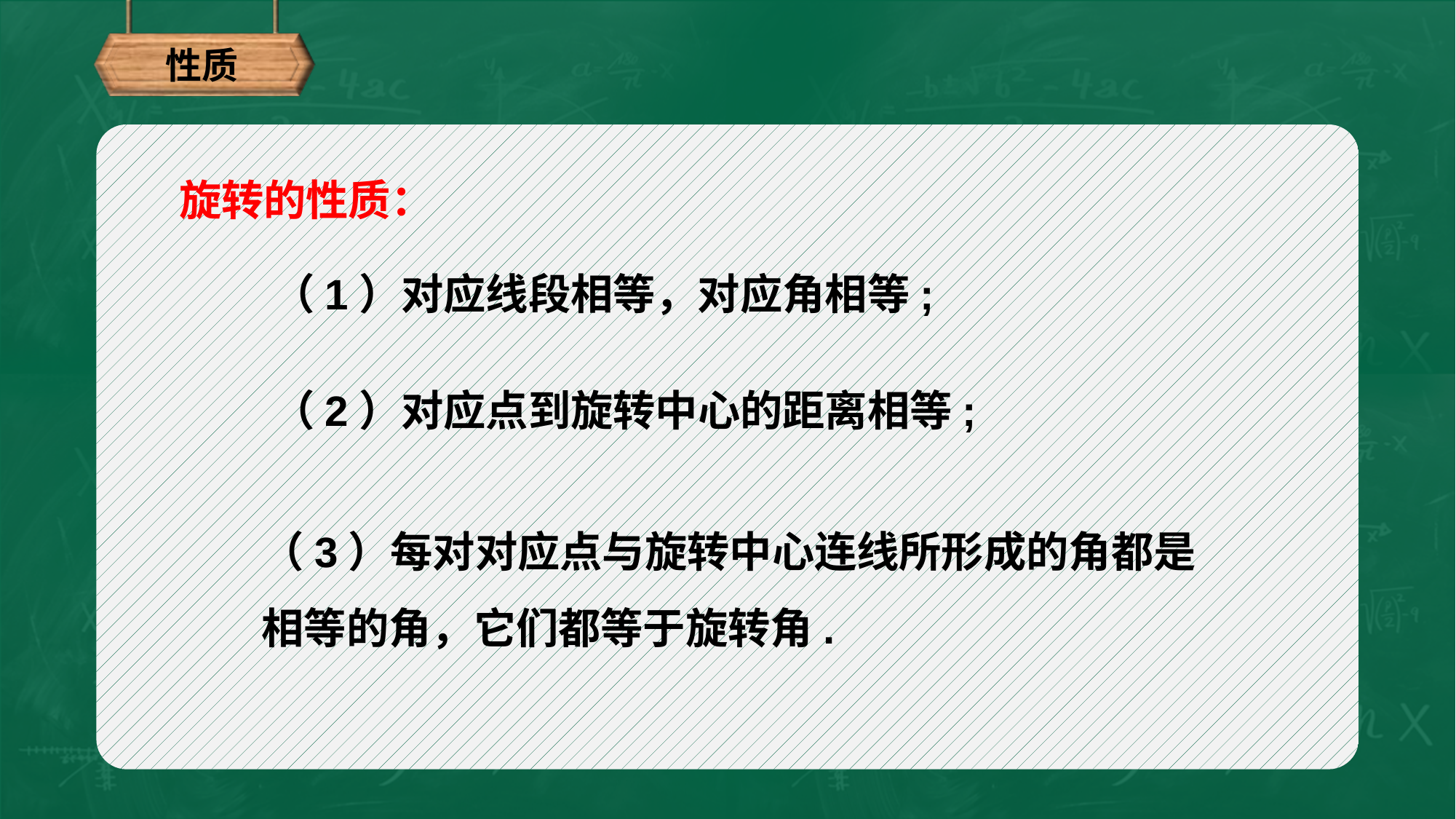

性质
旋转的性质：
（1）对应线段相等，对应角相等;
（2）对应点到旋转中心的距离相等;
（3）每对对应点与旋转中心连线所形成的角都是
相等的角，它们都等于旋转角.